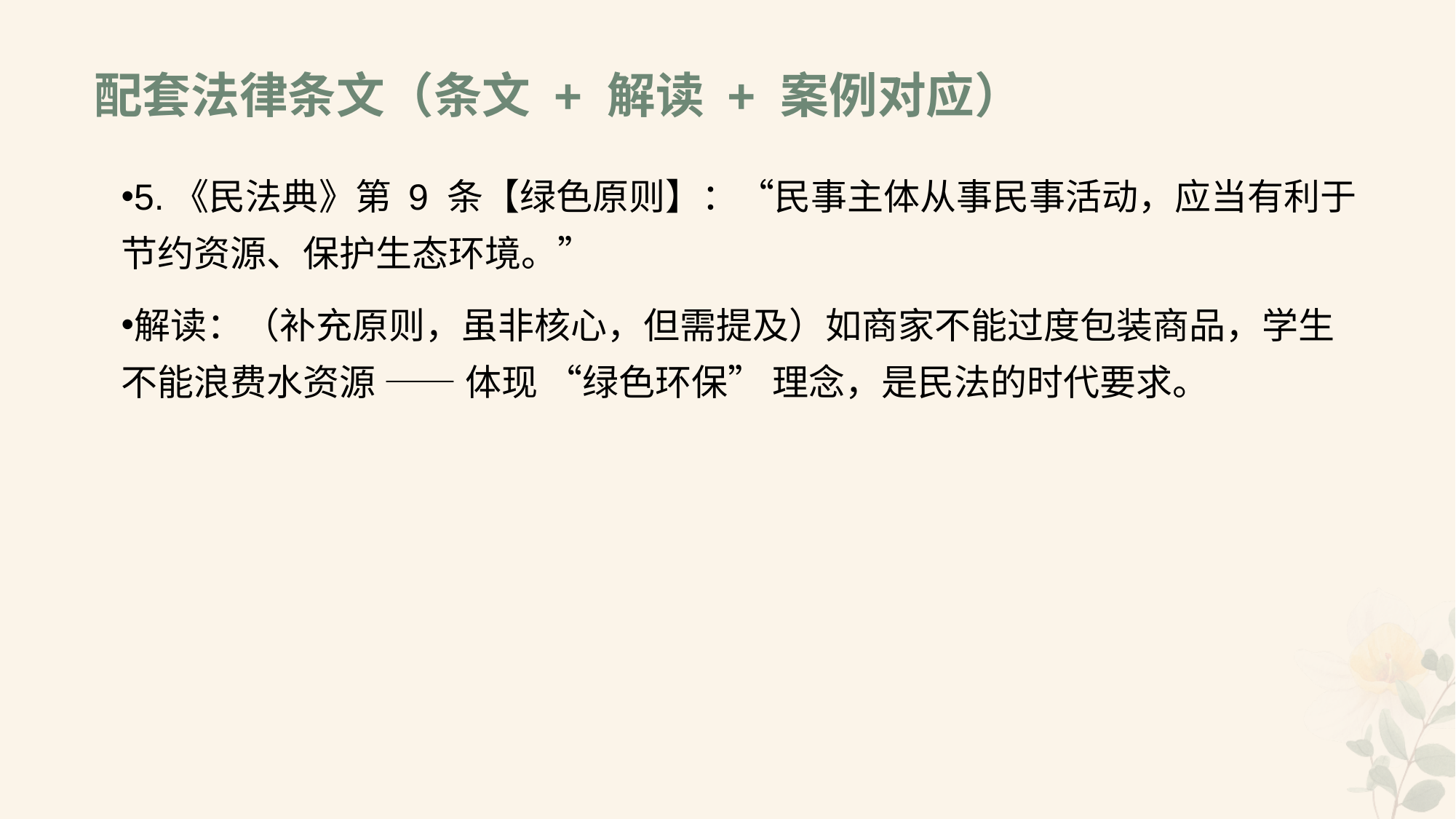

# 配套法律条文（条文 + 解读 + 案例对应）
5.《民法典》第 9 条【绿色原则】：“民事主体从事民事活动，应当有利于节约资源、保护生态环境。”
解读：（补充原则，虽非核心，但需提及）如商家不能过度包装商品，学生不能浪费水资源 —— 体现 “绿色环保” 理念，是民法的时代要求。